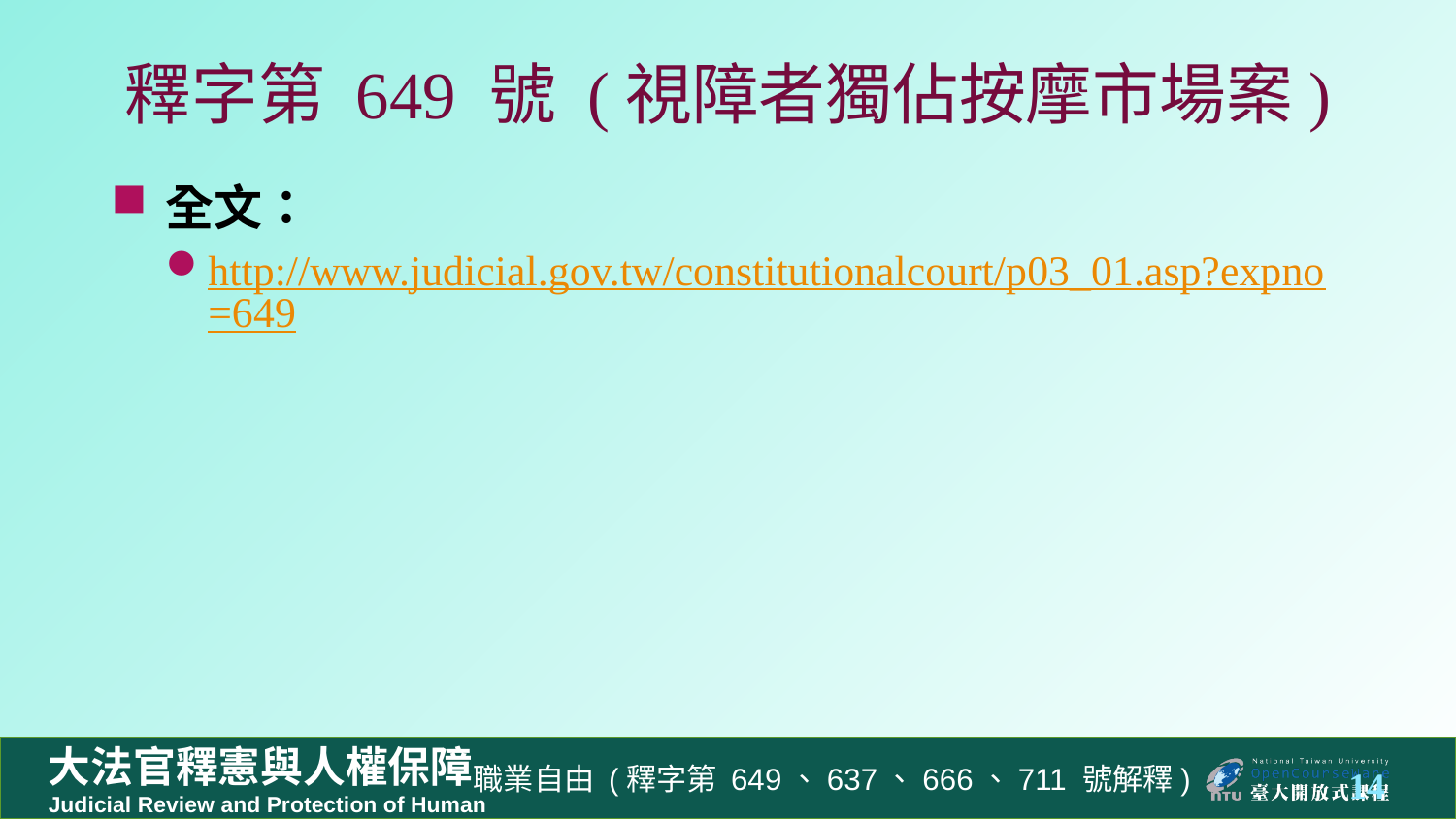

# 釋字第 649 號 (視障者獨佔按摩市場案)
全文：
http://www.judicial.gov.tw/constitutionalcourt/p03_01.asp?expno=649